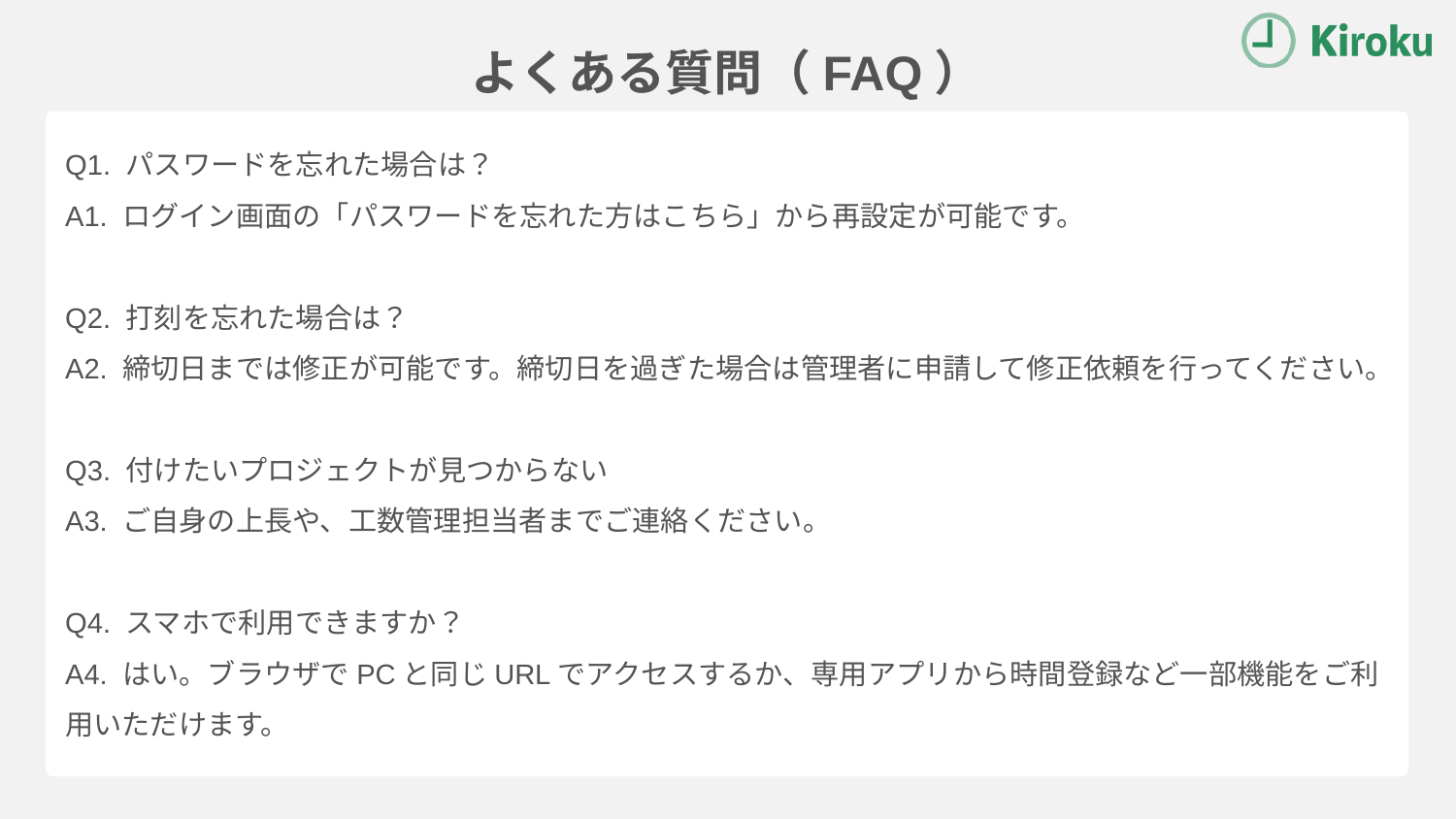

よくある質問（FAQ）

Q1. パスワードを忘れた場合は？
A1. ログイン画面の「パスワードを忘れた方はこちら」から再設定が可能です。

Q2. 打刻を忘れた場合は？
A2. 締切日までは修正が可能です。締切日を過ぎた場合は管理者に申請して修正依頼を行ってください。

Q3. 付けたいプロジェクトが見つからない
A3. ご自身の上長や、工数管理担当者までご連絡ください。

Q4. スマホで利用できますか？
A4. はい。ブラウザでPCと同じURLでアクセスするか、専用アプリから時間登録など一部機能をご利用いただけます。